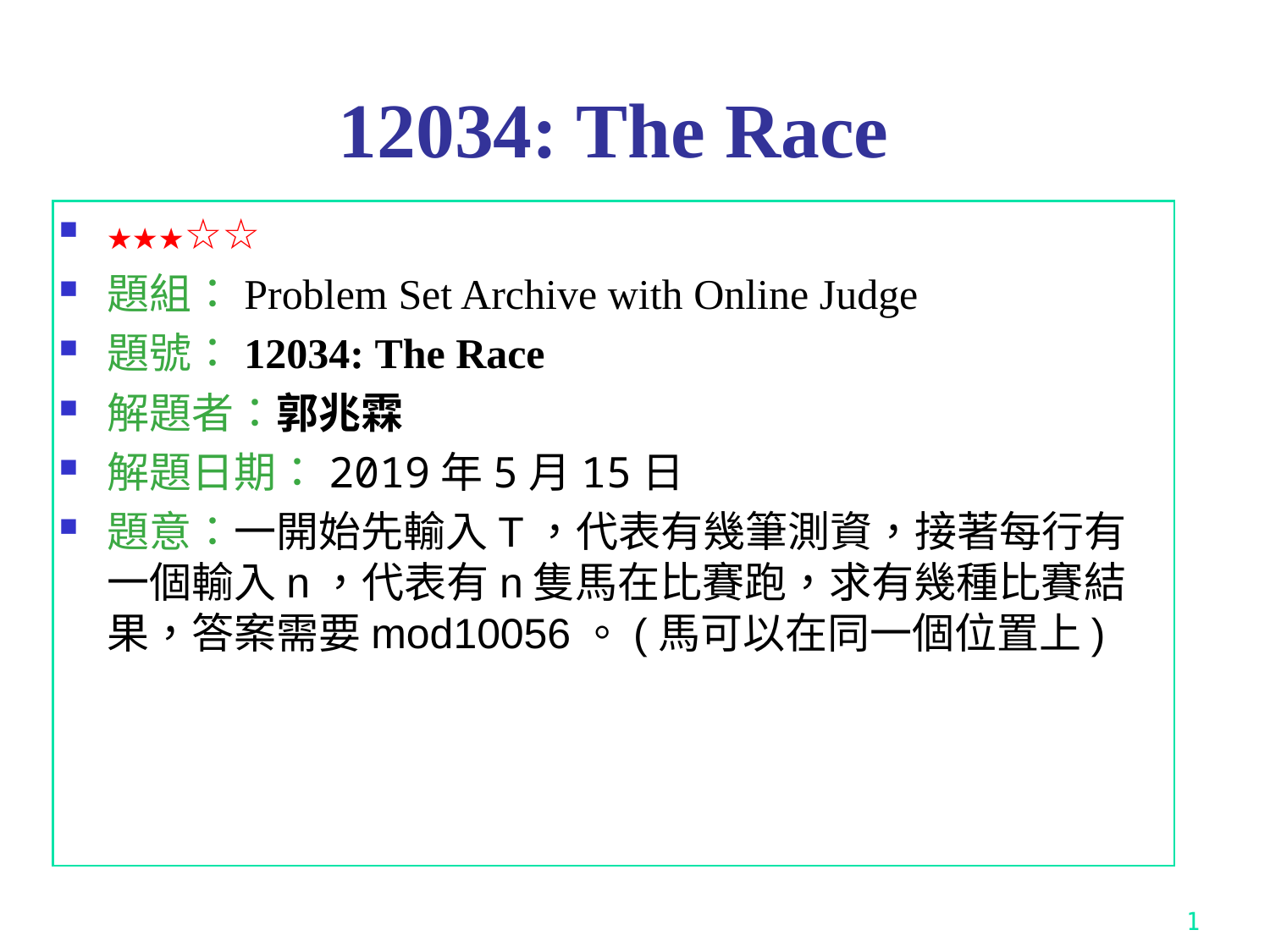

12034: The Race
★★★☆☆
題組：Problem Set Archive with Online Judge
題號：12034: The Race
解題者：郭兆霖
解題日期：2019年5月15日
題意：一開始先輸入T，代表有幾筆測資，接著每行有一個輸入n，代表有n隻馬在比賽跑，求有幾種比賽結果，答案需要mod10056。(馬可以在同一個位置上)

1